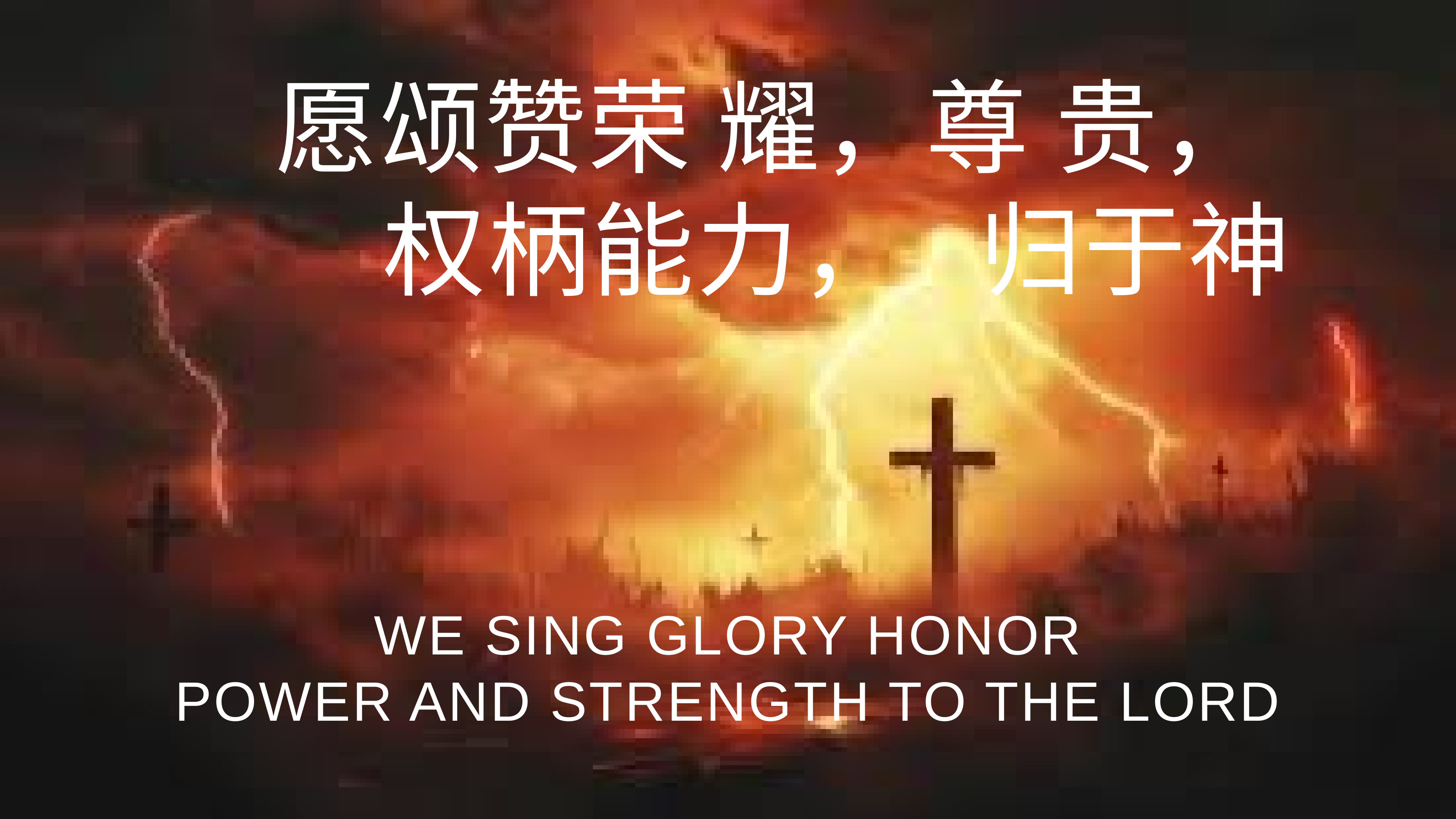

愿颂赞荣 耀，尊 贵，
权柄能力，   归于神
We sing glory honor
Power and strength to the lord